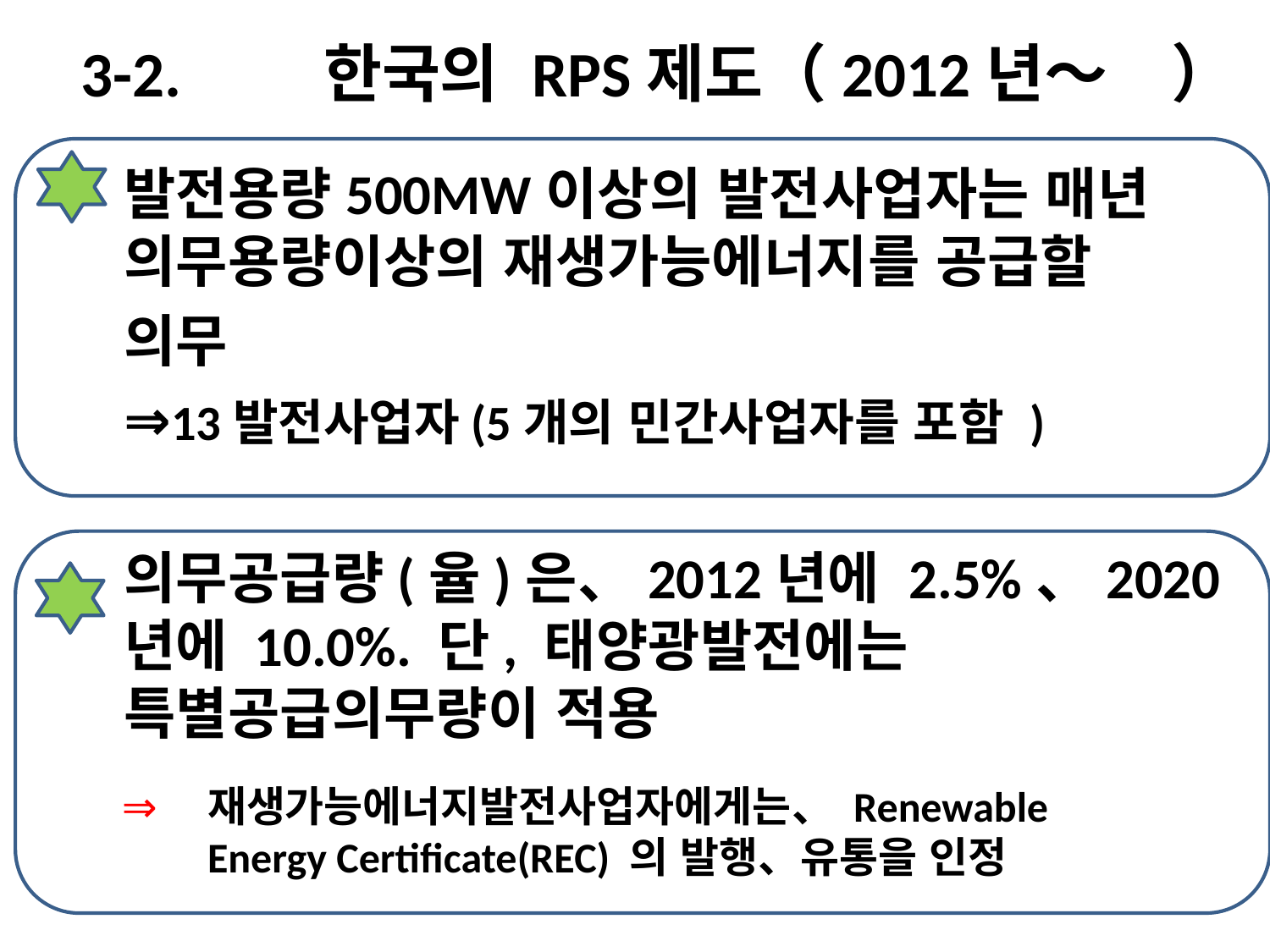

3-2.　　한국의 RPS제도（2012년～　）

발전용량500MW이상의 발전사업자는 매년 의무용량이상의 재생가능에너지를 공급할
의무
⇒13발전사업자(5개의 민간사업자를 포함 )

의무공급량(율)은、2012년에 2.5%、2020년에 10.0%. 단, 태양광발전에는 특별공급의무량이 적용

재생가능에너지발전사업자에게는、 Renewable Energy Certificate(REC) 의 발행、유통을 인정
⇒